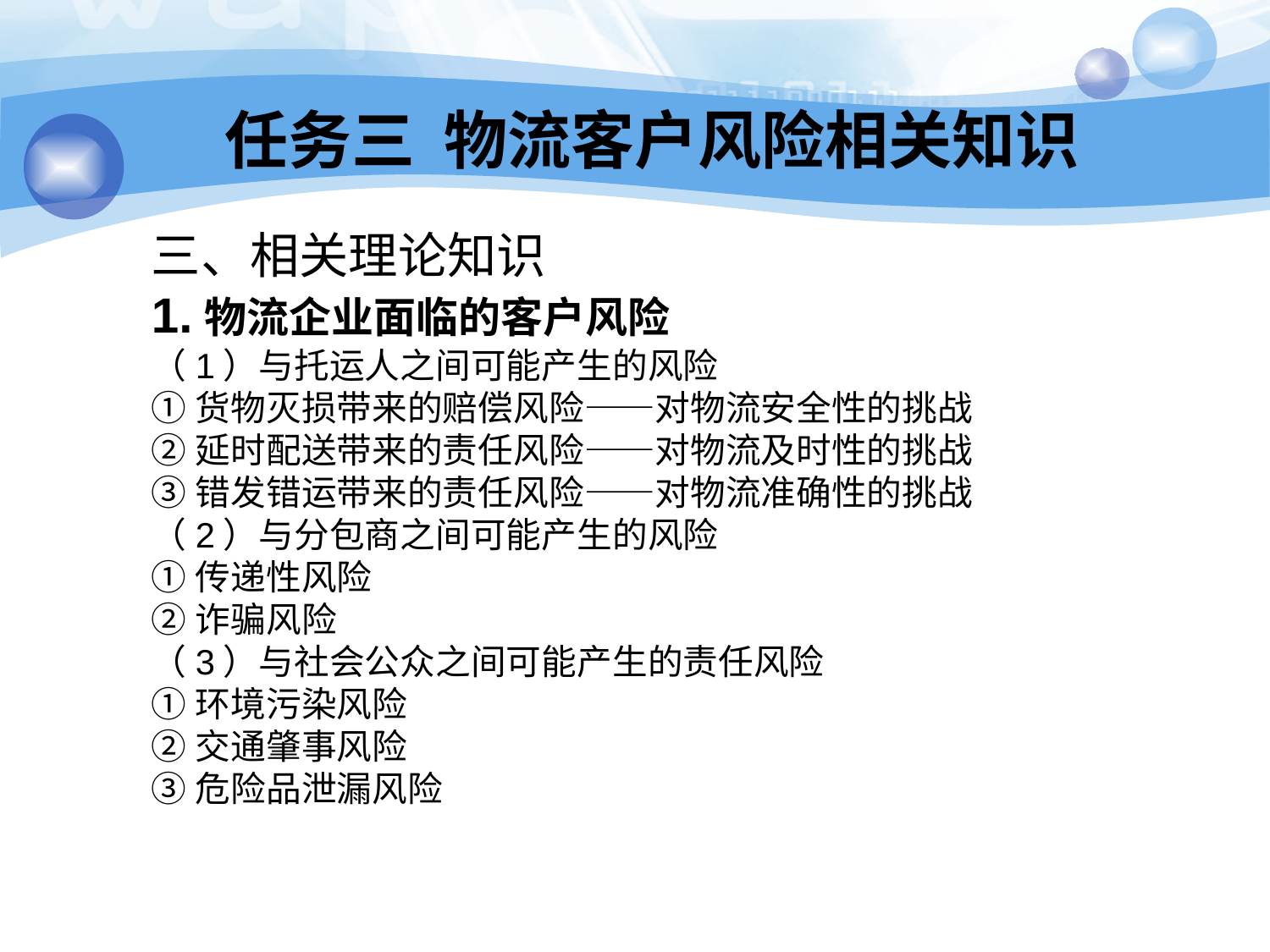

任务三  物流客户风险相关知识
三、相关理论知识
1.物流企业面临的客户风险
（1）与托运人之间可能产生的风险
①货物灭损带来的赔偿风险——对物流安全性的挑战
②延时配送带来的责任风险——对物流及时性的挑战
③错发错运带来的责任风险——对物流准确性的挑战
（2）与分包商之间可能产生的风险
①传递性风险
②诈骗风险
（3）与社会公众之间可能产生的责任风险
①环境污染风险
②交通肇事风险
③危险品泄漏风险